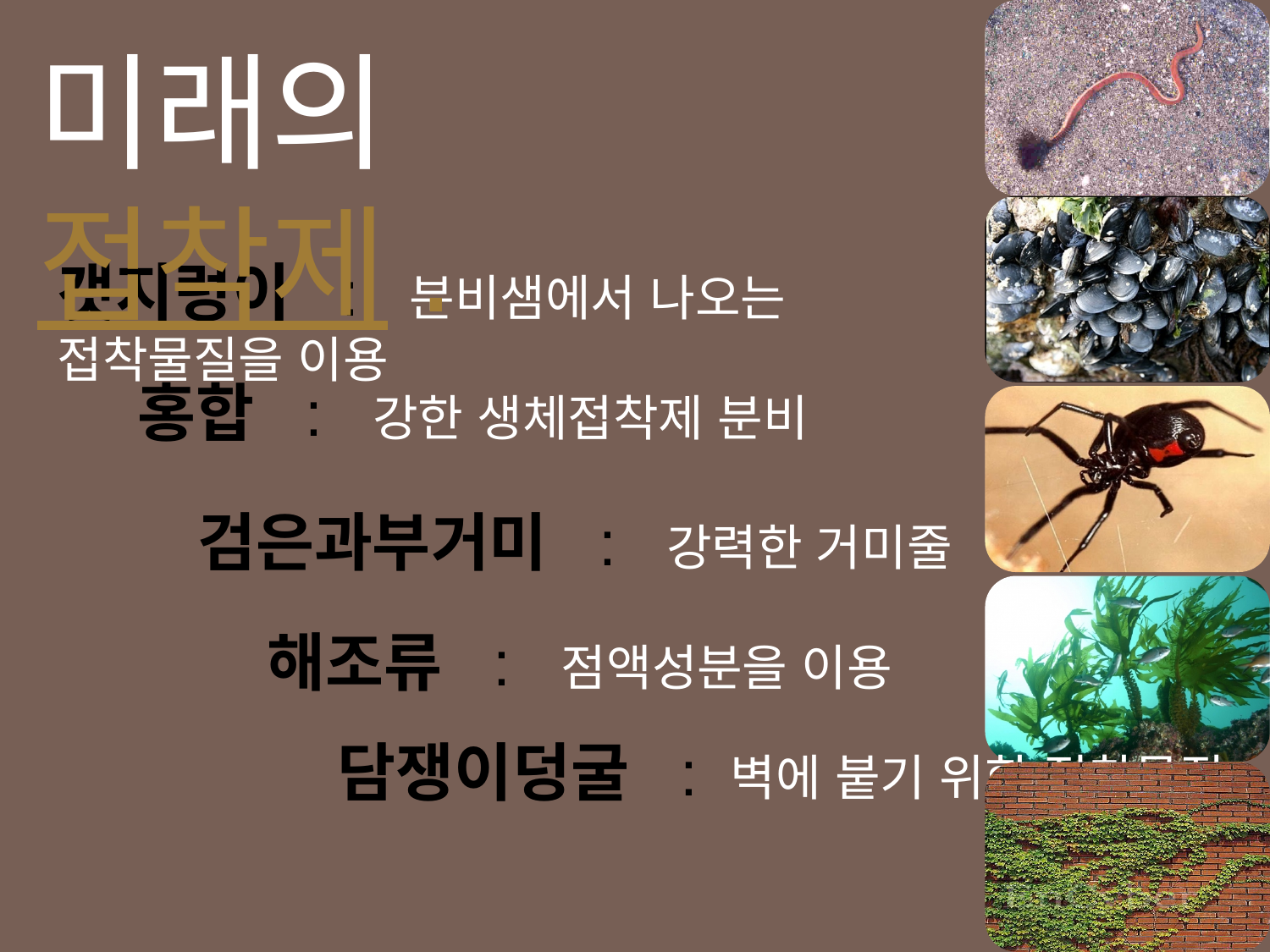

미래의 접착제.

갯지렁이  :  분비샘에서 나오는 접착물질을 이용
홍합  :  강한 생체접착제 분비

검은과부거미  :  강력한 거미줄

해조류  :  점액성분을 이용
담쟁이덩굴  : 벽에 붙기 위한 접착물질